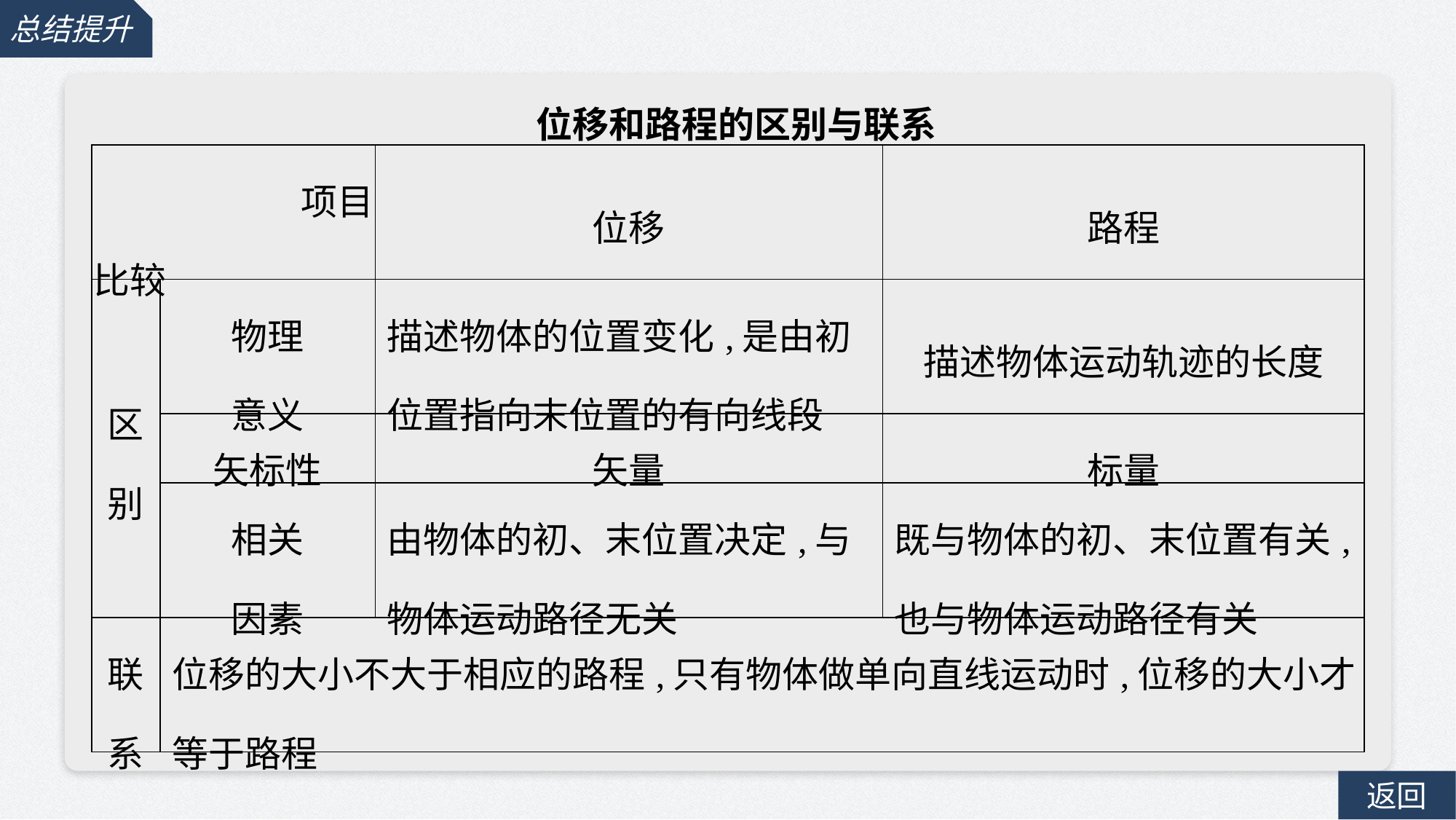

总结提升

位移和路程的区别与联系
| 项目 比较 |  | 位移 | 路程 |
| --- | --- | --- | --- |
| 区 别 | 物理 意义 | 描述物体的位置变化,是由初位置指向末位置的有向线段 | 描述物体运动轨迹的长度 |
|  | 矢标性 | 矢量 | 标量 |
|  | 相关 因素 | 由物体的初、末位置决定,与物体运动路径无关 | 既与物体的初、末位置有关,也与物体运动路径有关 |
| 联系 | 位移的大小不大于相应的路程,只有物体做单向直线运动时,位移的大小才等于路程 |  |  |
返回